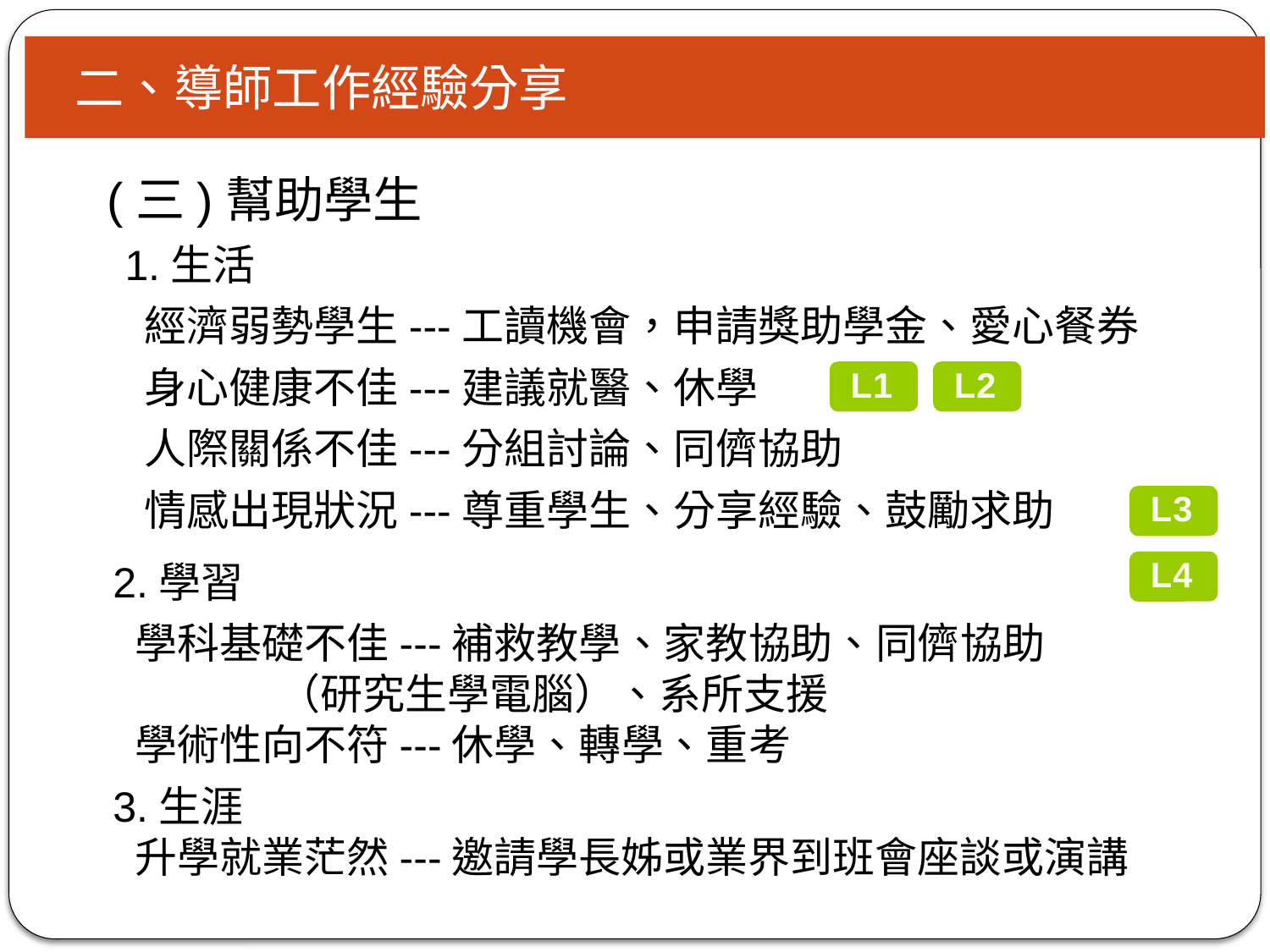

二、導師工作經驗分享

    1.生活
      經濟弱勢學生---工讀機會，申請獎助學金、愛心餐券
      身心健康不佳---建議就醫、休學
      人際關係不佳---分組討論、同儕協助
      情感出現狀況---尊重學生、分享經驗、鼓勵求助
   2.學習
     學科基礎不佳---補救教學、家教協助、同儕協助
                    （研究生學電腦）、系所支援
     學術性向不符---休學、轉學、重考
   3.生涯
     升學就業茫然---邀請學長姊或業界到班會座談或演講
(三)幫助學生
L1

L2

L3

L4